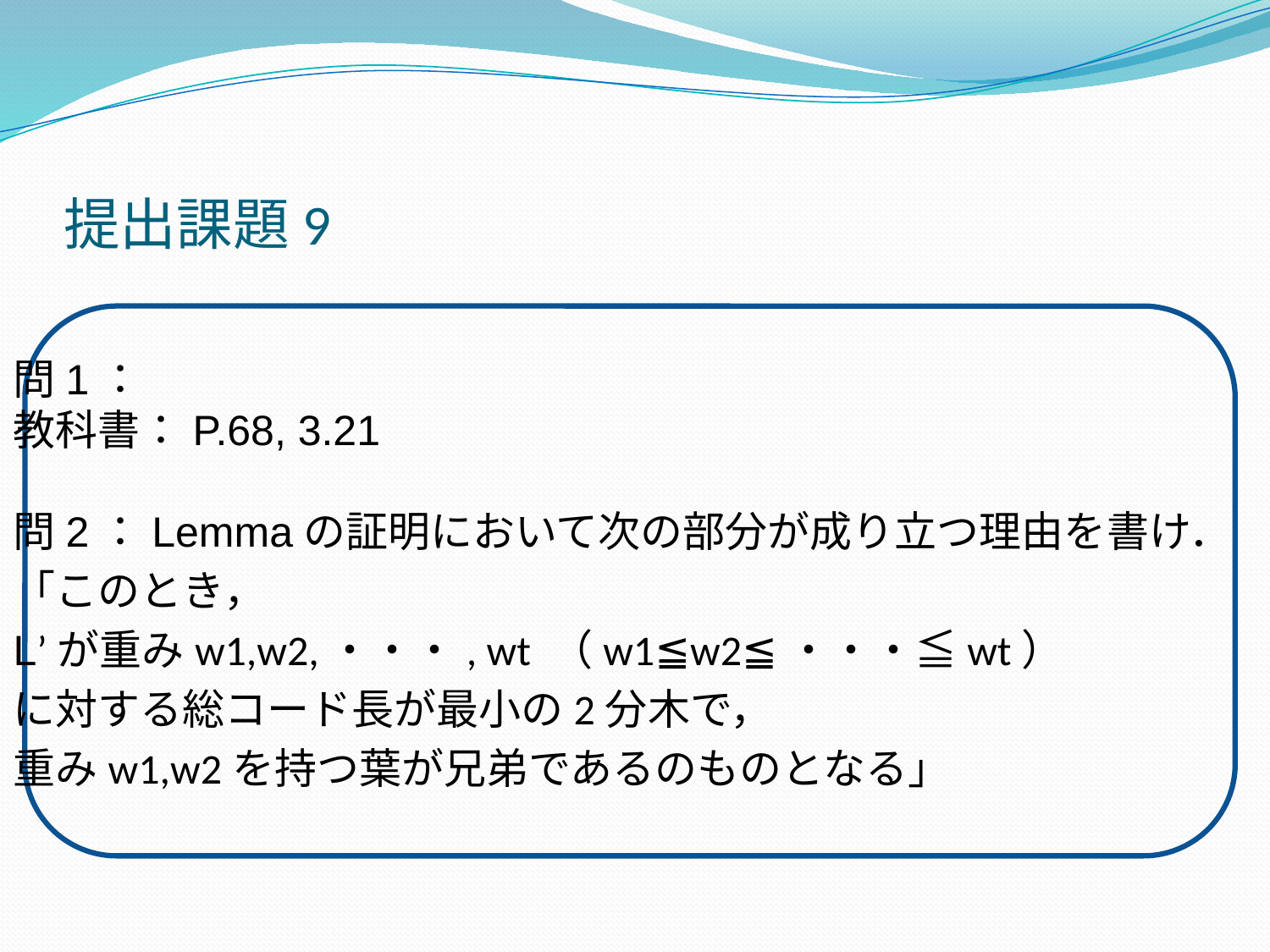

# 提出課題9

問1：
教科書：P.68, 3.21

問2：Lemmaの証明において次の部分が成り立つ理由を書け．
「このとき，
L’が重みw1,w2,・・・, wt （w1≦w2≦・・・≦wt）
に対する総コード長が最小の2分木で，
重みw1,w2を持つ葉が兄弟であるのものとなる」